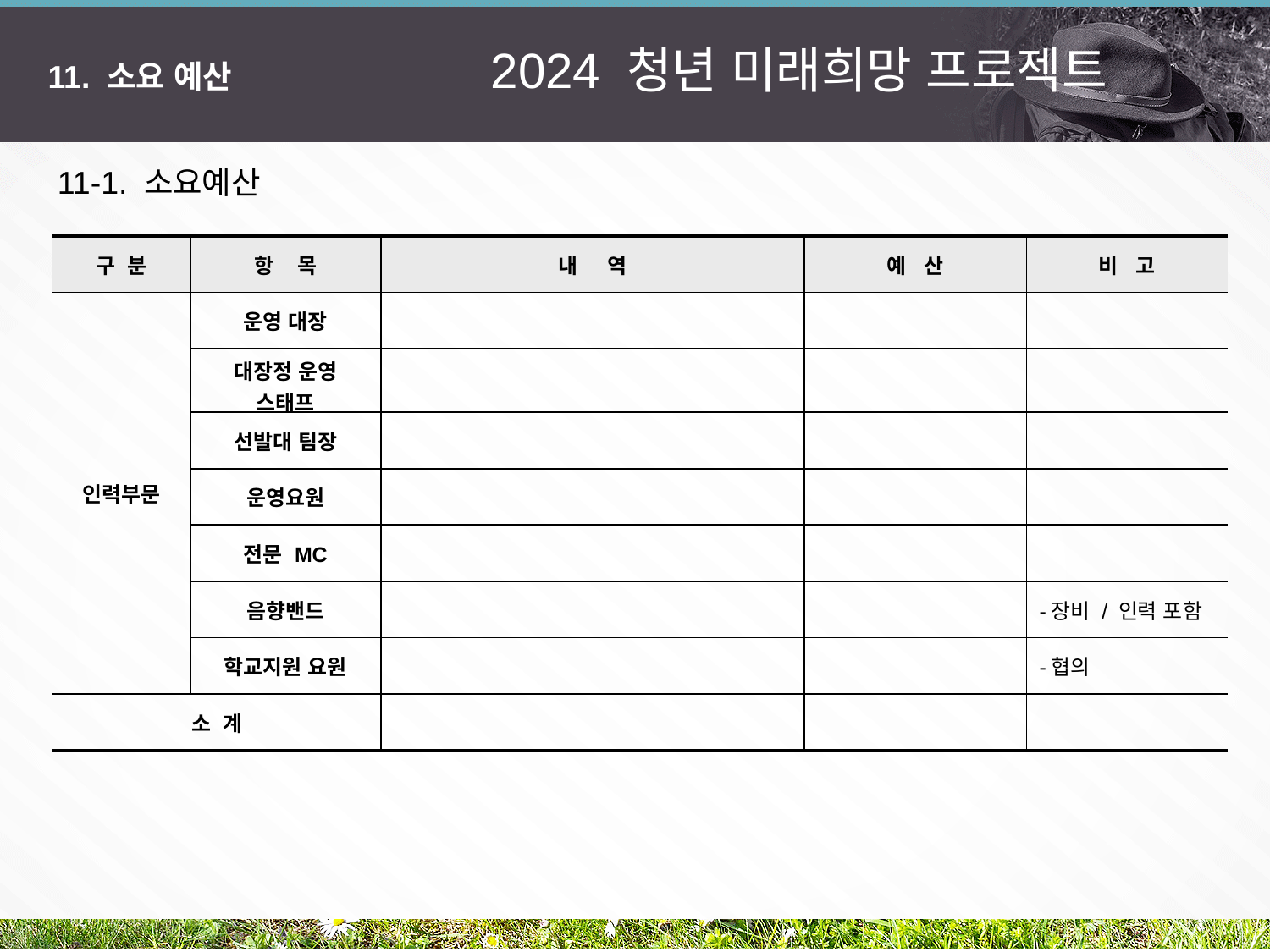

2024 청년 미래희망 프로젝트
11. 소요 예산
11-1. 소요예산
| 구 분 | 항 목 | 내 역 | 예 산 | 비 고 |
| --- | --- | --- | --- | --- |
| 인력부문 | 운영 대장 |  |  |  |
|  | 대장정 운영 스태프 |  |  |  |
|  | 선발대 팀장 |  |  |  |
|  | 운영요원 |  |  |  |
|  | 전문 MC |  |  |  |
|  | 음향밴드 |  |  | -장비 / 인력 포함 |
|  | 학교지원 요원 |  |  | -협의 |
| 소 계 |  |  |  |  |